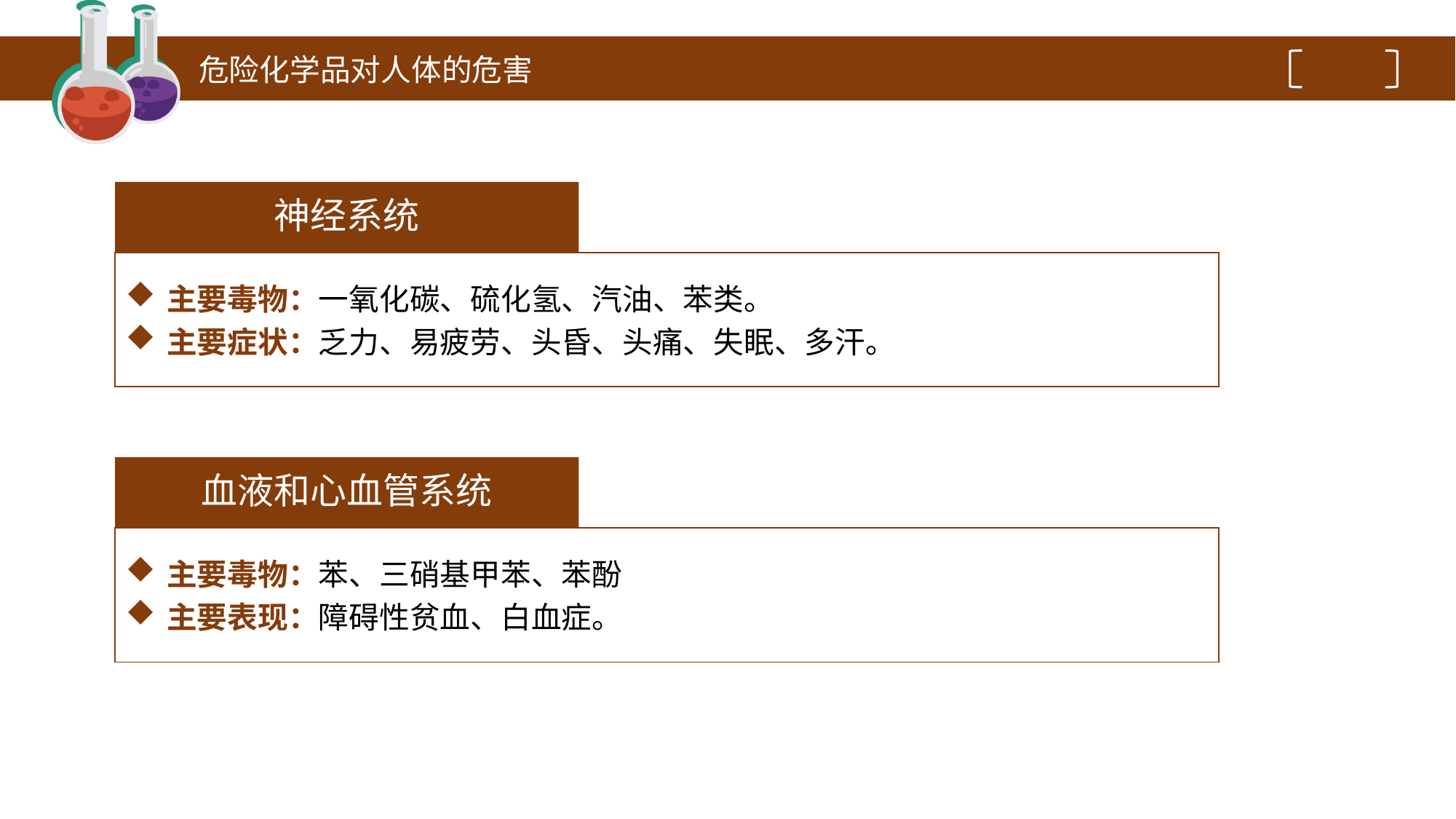

危险化学品对人体的危害
神经系统
主要毒物：一氧化碳、硫化氢、汽油、苯类。
主要症状：乏力、易疲劳、头昏、头痛、失眠、多汗。
血液和心血管系统
主要毒物：苯、三硝基甲苯、苯酚
主要表现：障碍性贫血、白血症。